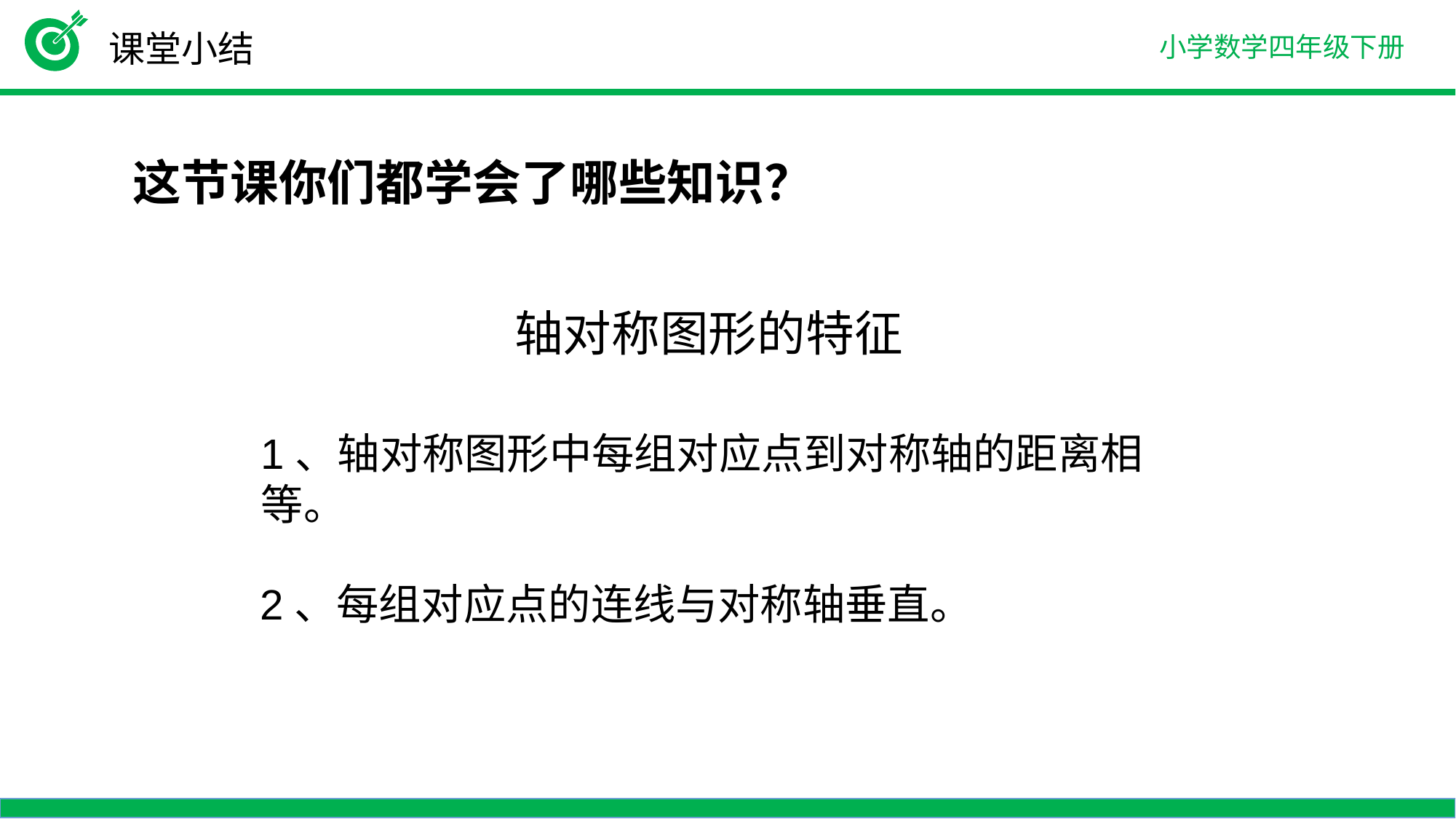

课堂小结
这节课你们都学会了哪些知识？
轴对称图形的特征
1、轴对称图形中每组对应点到对称轴的距离相等。
2、每组对应点的连线与对称轴垂直。